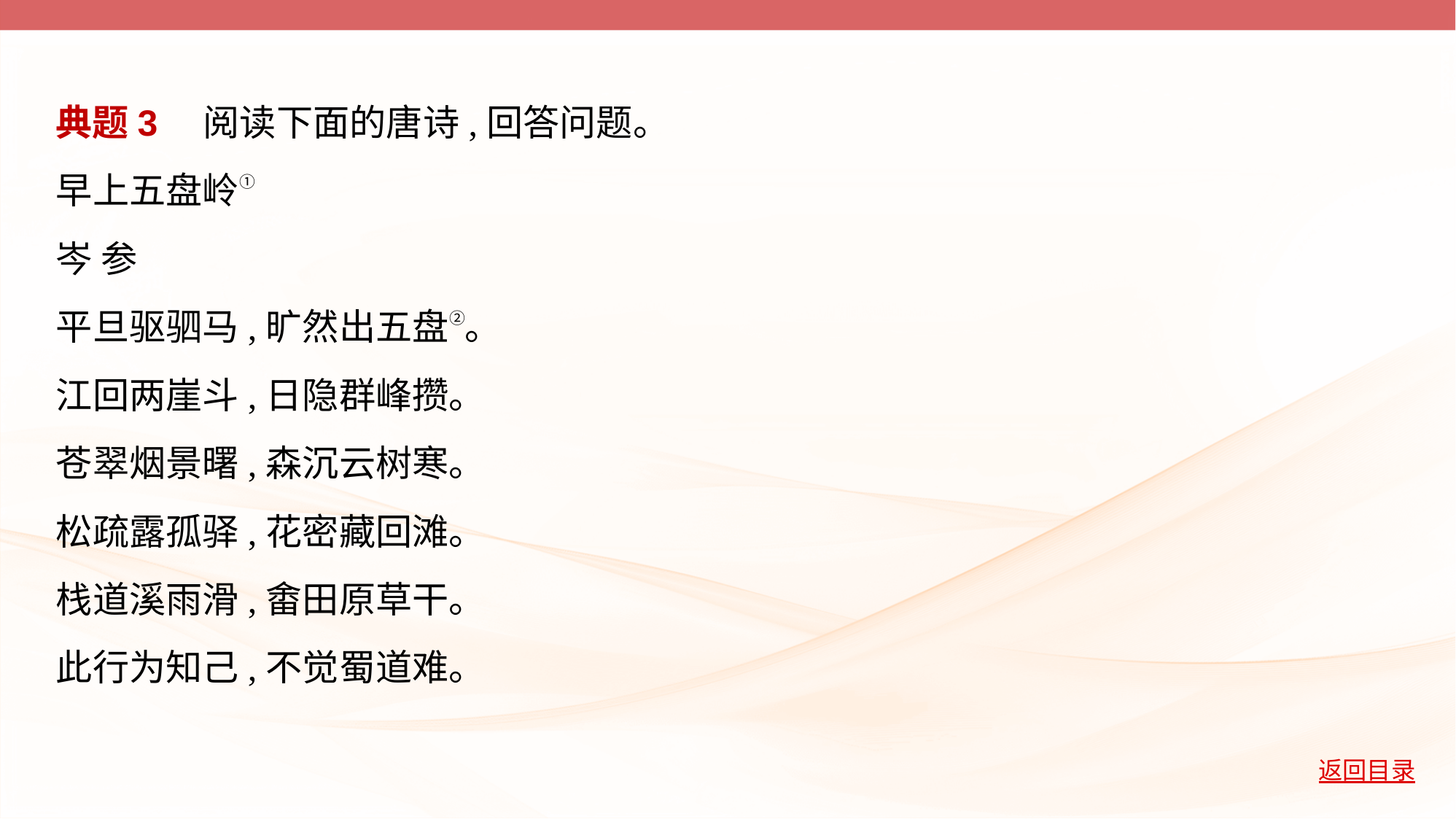

典题3　阅读下面的唐诗,回答问题。
早上五盘岭①
岑 参
平旦驱驷马,旷然出五盘②。
江回两崖斗,日隐群峰攒。
苍翠烟景曙,森沉云树寒。
松疏露孤驿,花密藏回滩。
栈道溪雨滑,畬田原草干。
此行为知己,不觉蜀道难。